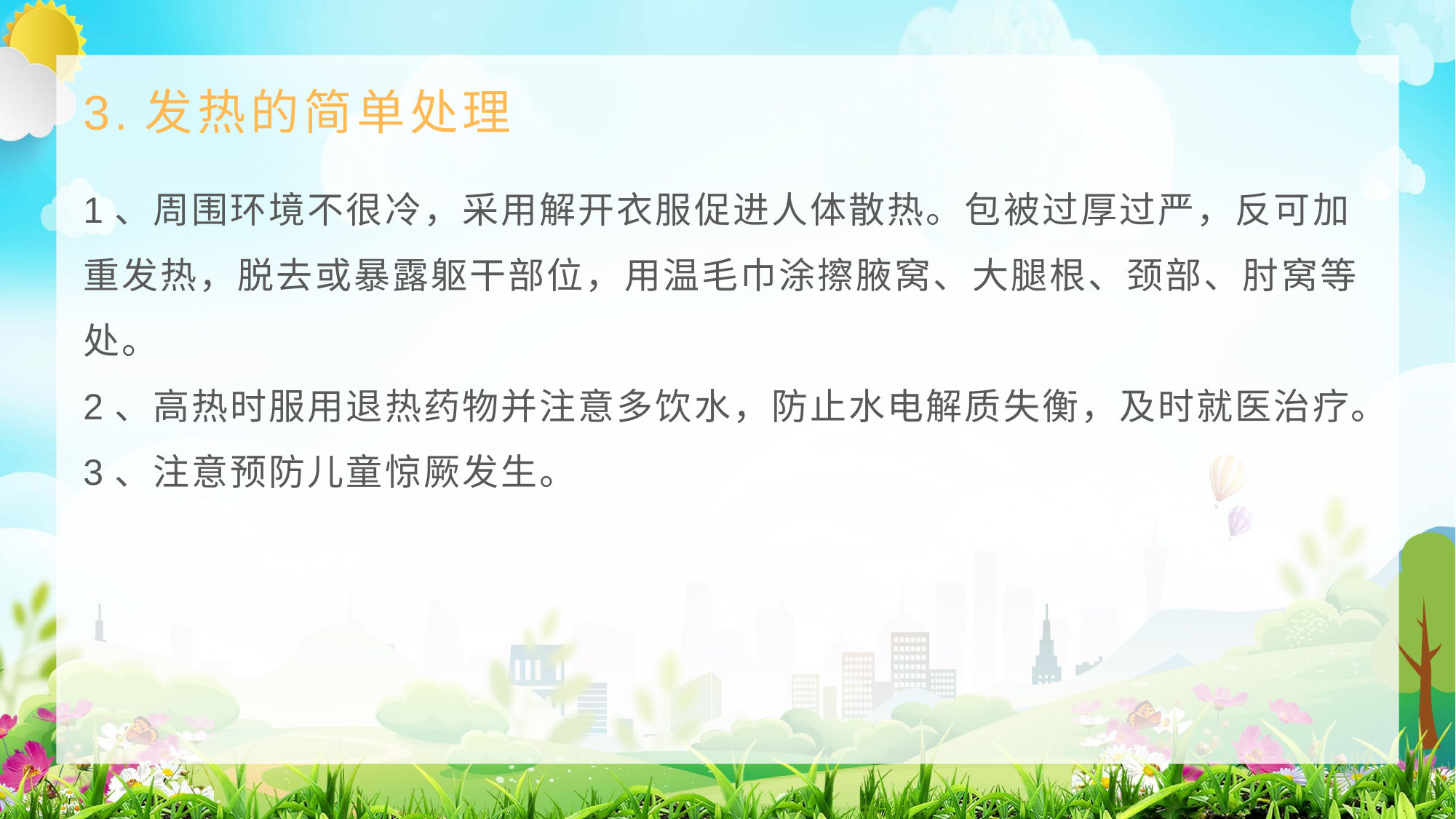

# 3.发热的简单处理
1、周围环境不很冷，采用解开衣服促进人体散热。包被过厚过严，反可加重发热，脱去或暴露躯干部位，用温毛巾涂擦腋窝、大腿根、颈部、肘窝等处。
2、高热时服用退热药物并注意多饮水，防止水电解质失衡，及时就医治疗。
3、注意预防儿童惊厥发生。